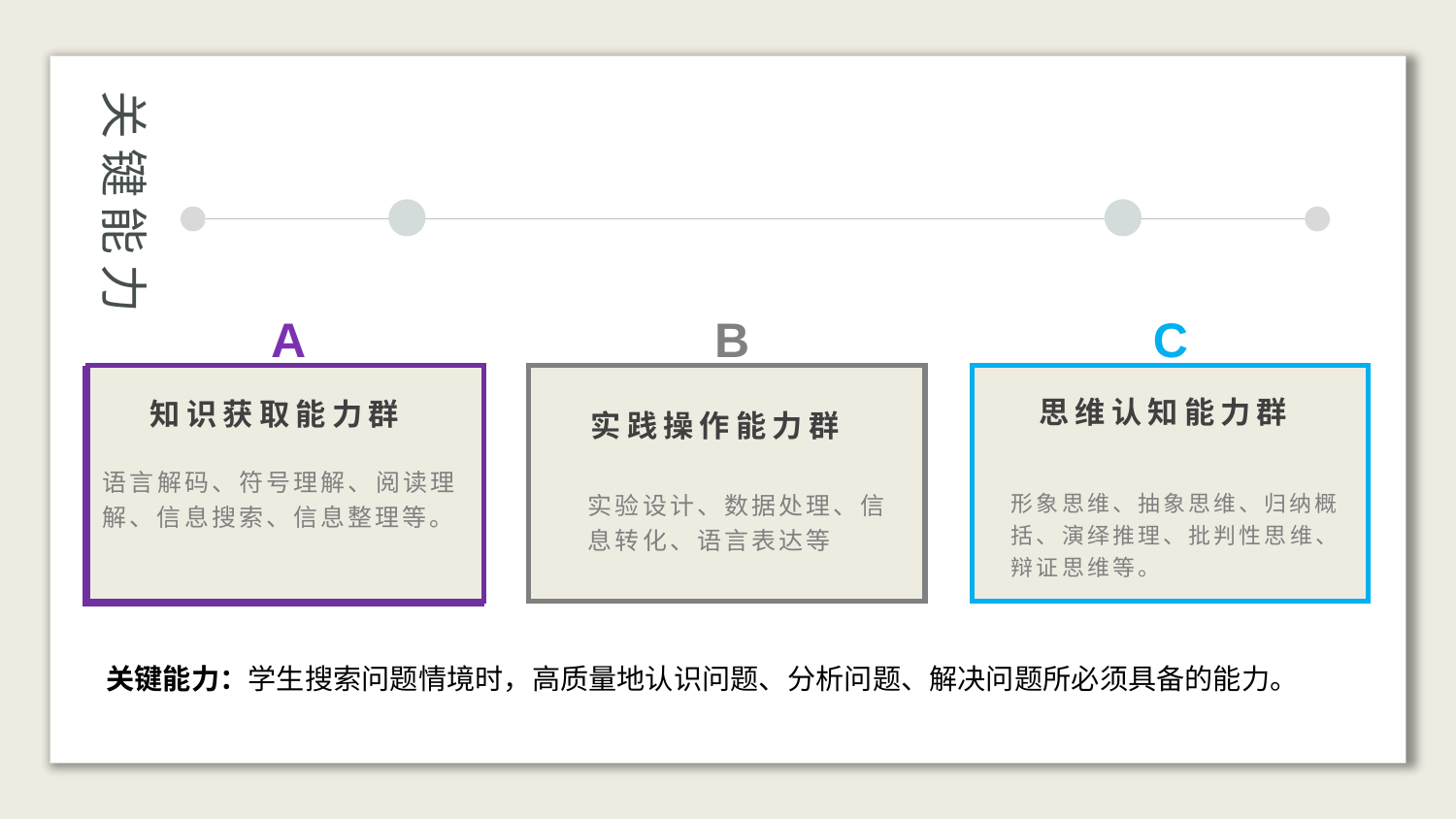

关键能力

C
A
B
A
B
C
知识获取能力群

语言解码、符号理解、阅读理解、信息搜索、信息整理等。

思维认知能力群
形象思维、抽象思维、归纳概括、演绎推理、批判性思维、辩证思维等。

实践操作能力群
实验设计、数据处理、信息转化、语言表达等
知识获取能力群

实践操作能力群
思维认知能力群
语言解码、符号理解、阅读理解、信息搜索、信息整理等。
实验设计、数据处理、信息转化、语言表达等
形象思维、抽象思维、归纳概括、演绎推理、批判性思维、辩证思维等。
关键能力：学生搜索问题情境时，高质量地认识问题、分析问题、解决问题所必须具备的能力。